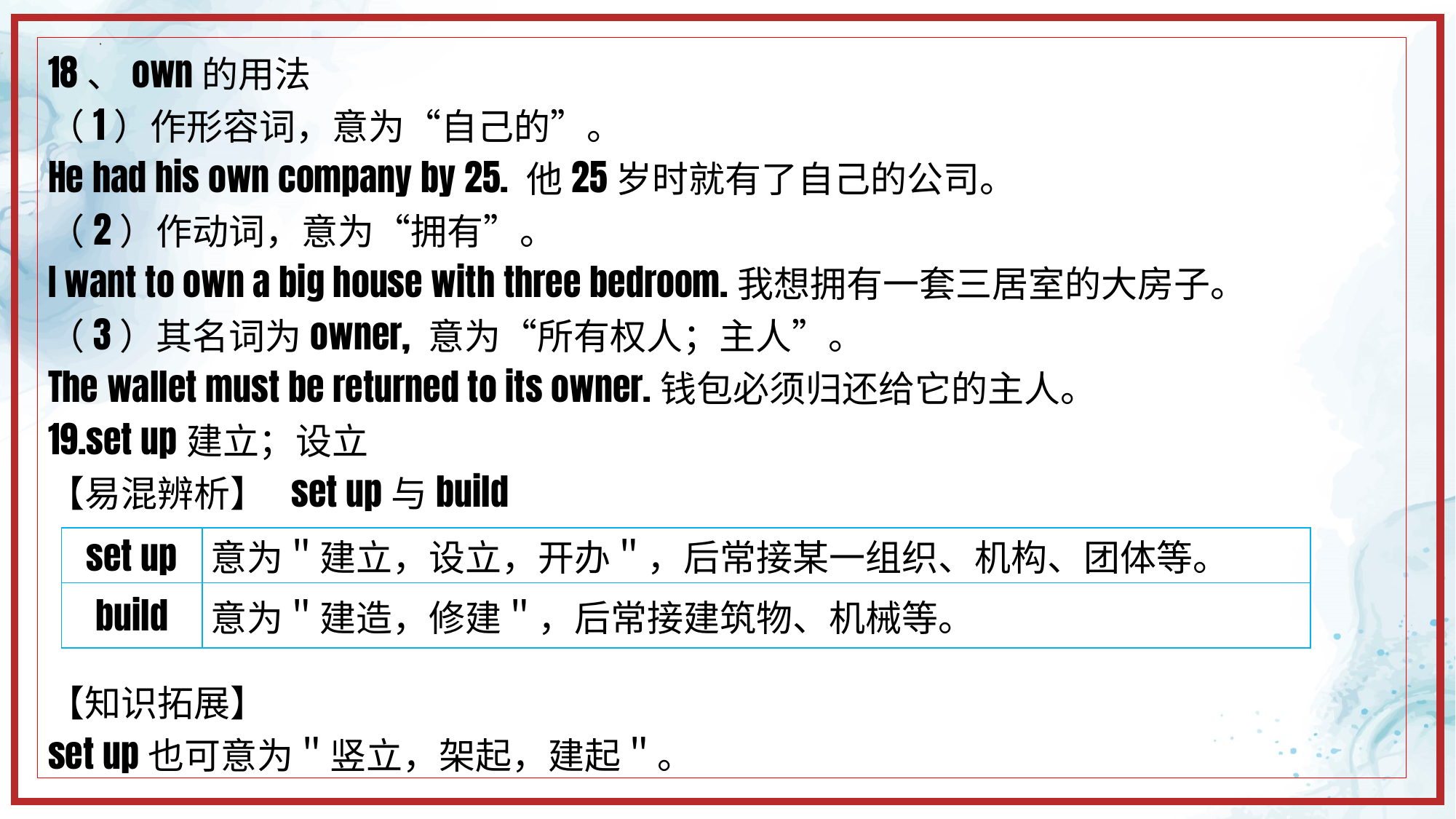

18、own的用法
（1）作形容词，意为“自己的”。
He had his own company by 25. 他25岁时就有了自己的公司。
（2）作动词，意为“拥有”。
I want to own a big house with three bedroom.我想拥有一套三居室的大房子。
（3）其名词为owner, 意为“所有权人；主人”。
The wallet must be returned to its owner.钱包必须归还给它的主人。
19.set up建立；设立
【易混辨析】  set up与build

【知识拓展】
set up也可意为＂竖立，架起，建起＂。

| set up | 意为＂建立，设立，开办＂，后常接某一组织、机构、团体等。 |
| --- | --- |
| build | 意为＂建造，修建＂，后常接建筑物、机械等。 |